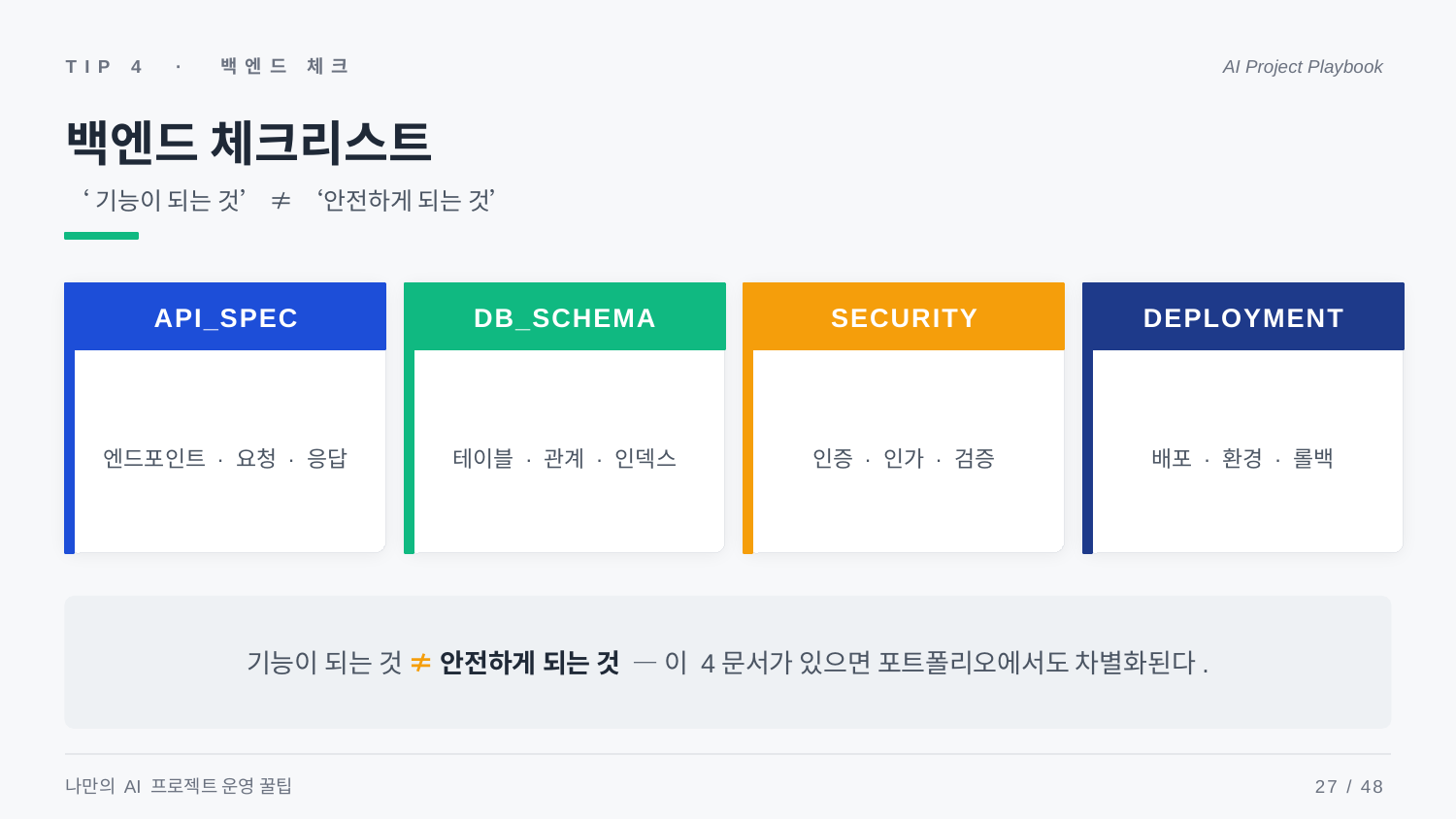

TIP 4  ·  백엔드 체크
AI Project Playbook
백엔드 체크리스트
‘기능이 되는 것’ ≠ ‘안전하게 되는 것’

API_SPEC
DB_SCHEMA
SECURITY
DEPLOYMENT
엔드포인트 · 요청 · 응답
테이블 · 관계 · 인덱스
인증 · 인가 · 검증
배포 · 환경 · 롤백

기능이 되는 것 ≠ 안전하게 되는 것  — 이 4문서가 있으면 포트폴리오에서도 차별화된다.

나만의 AI 프로젝트 운영 꿀팁
27 / 48